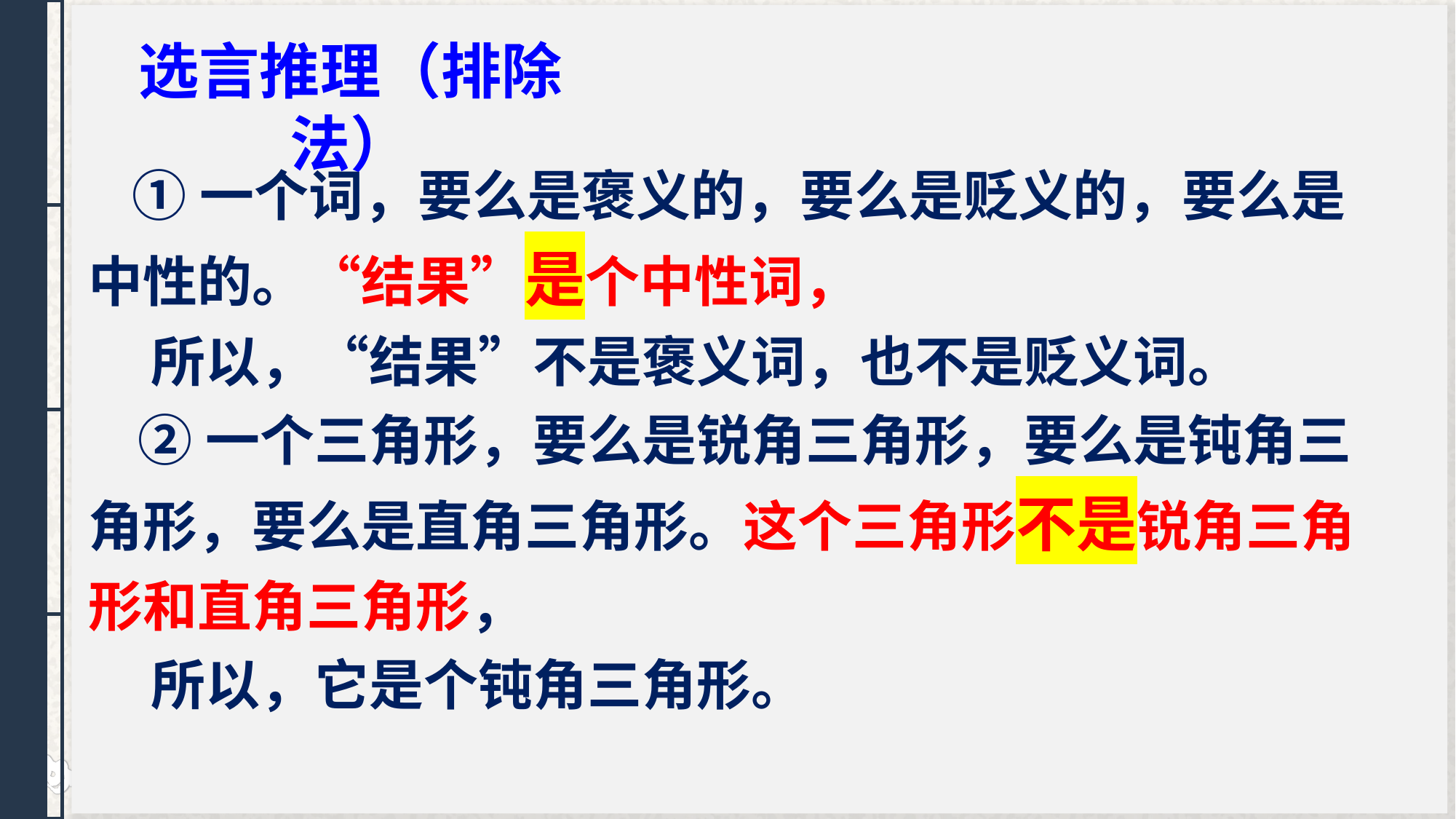

选言推理（排除法）
    ①一个词，要么是褒义的，要么是贬义的，要么是中性的。“结果”是个中性词，
    所以，“结果”不是褒义词，也不是贬义词。
    ②一个三角形，要么是锐角三角形，要么是钝角三角形，要么是直角三角形。这个三角形不是锐角三角形和直角三角形，
    所以，它是个钝角三角形。

PPT模板 http:///moban/